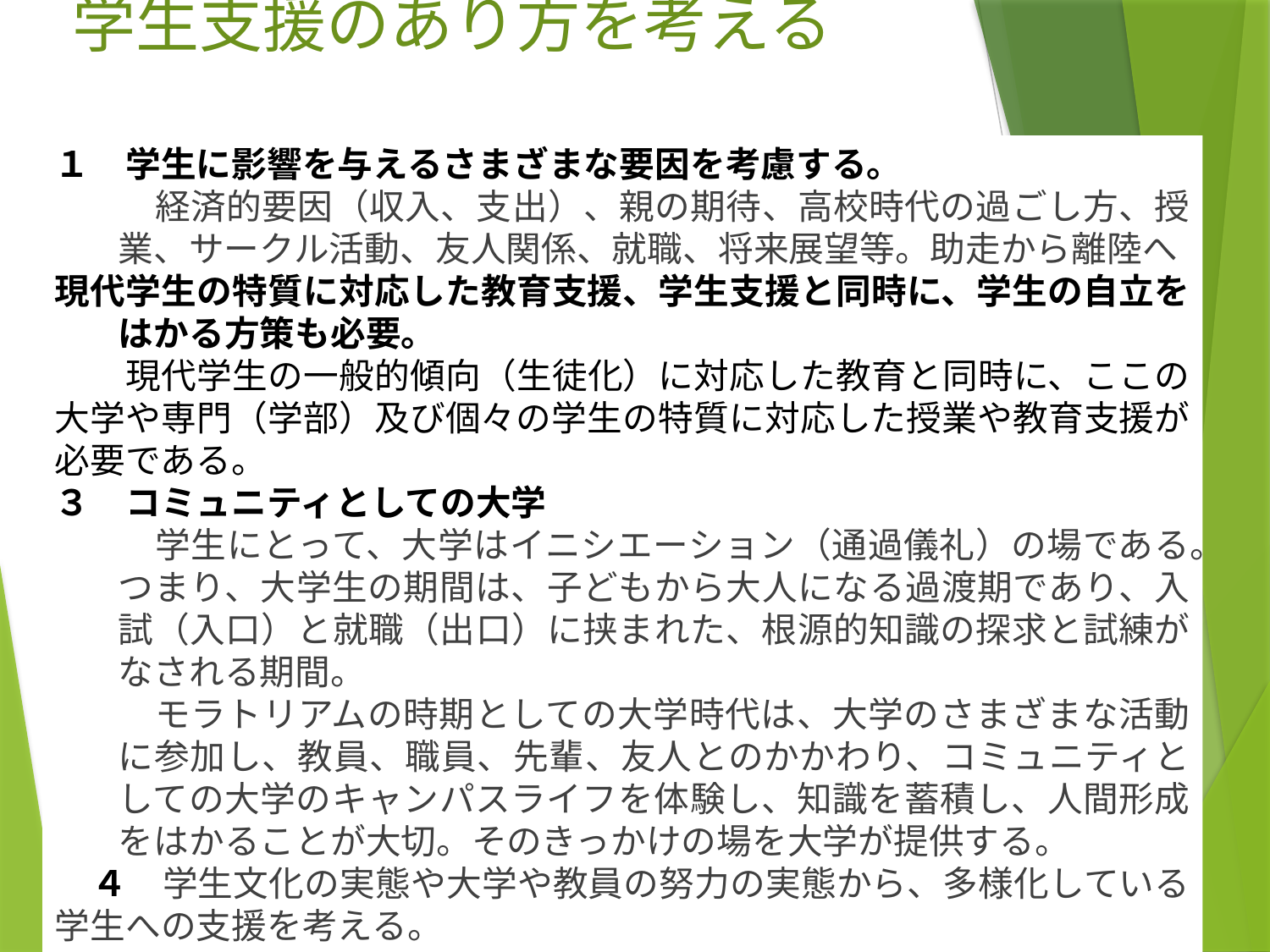

# 学生支援のあり方を考える
１　学生に影響を与えるさまざまな要因を考慮する。
経済的要因（収入、支出）、親の期待、高校時代の過ごし方、授業、サークル活動、友人関係、就職、将来展望等。助走から離陸へ
現代学生の特質に対応した教育支援、学生支援と同時に、学生の自立をはかる方策も必要。
　　現代学生の一般的傾向（生徒化）に対応した教育と同時に、ここの大学や専門（学部）及び個々の学生の特質に対応した授業や教育支援が必要である。
３　コミュニティとしての大学
学生にとって、大学はイニシエーション（通過儀礼）の場である。つまり、大学生の期間は、子どもから大人になる過渡期であり、入試（入口）と就職（出口）に挟まれた、根源的知識の探求と試練がなされる期間。
モラトリアムの時期としての大学時代は、大学のさまざまな活動に参加し、教員、職員、先輩、友人とのかかわり、コミュニティとしての大学のキャンパスライフを体験し、知識を蓄積し、人間形成をはかることが大切。そのきっかけの場を大学が提供する。
４　学生文化の実態や大学や教員の努力の実態から、多様化している学生への支援を考える。

26